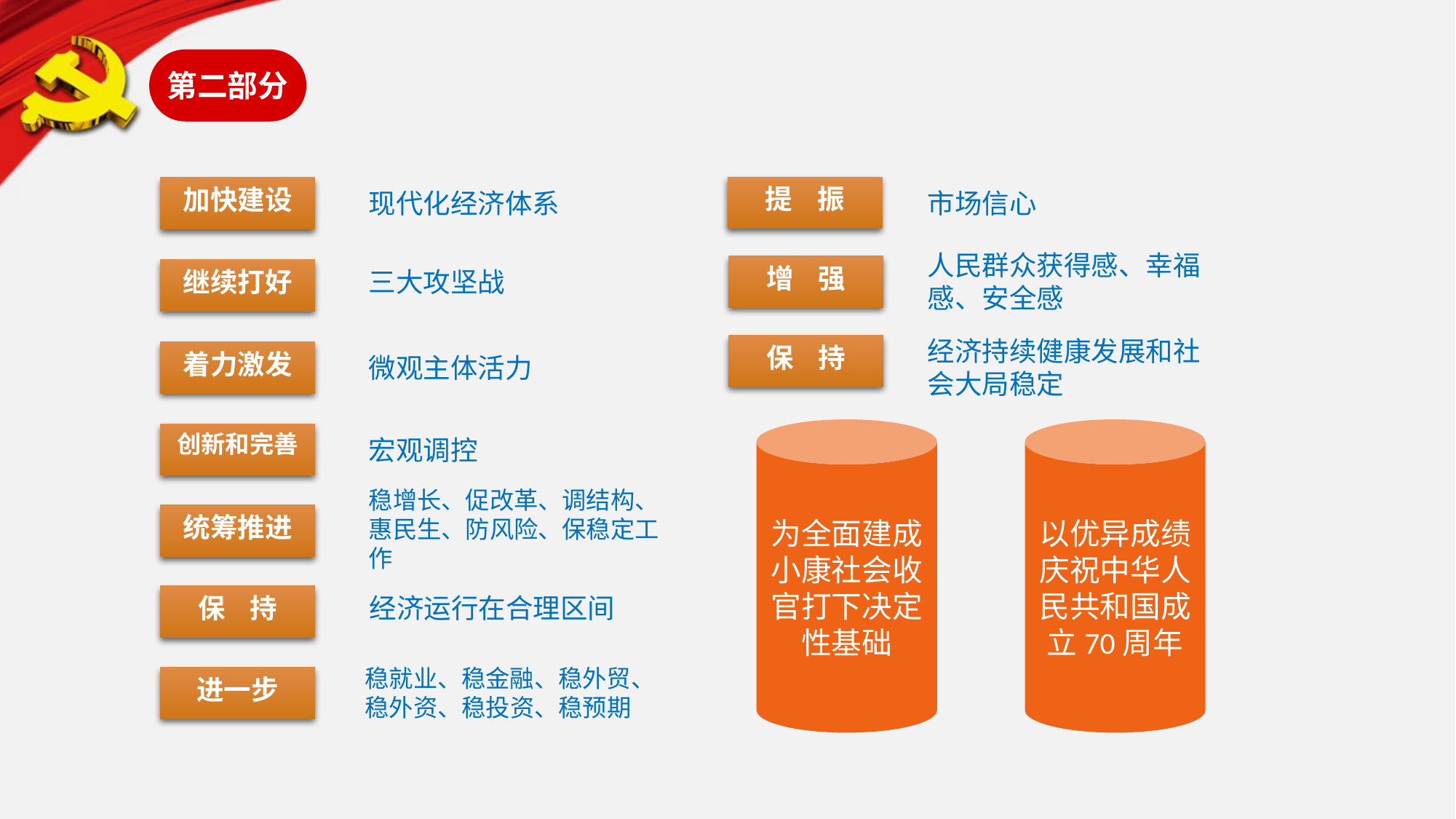

第二部分
提    振
加快建设
现代化经济体系
市场信心
人民群众获得感、幸福感、安全感
增    强
继续打好
三大攻坚战
经济持续健康发展和社会大局稳定
保    持
着力激发
微观主体活力
为全面建成小康社会收官打下决定性基础
以优异成绩庆祝中华人民共和国成立70周年
创新和完善
宏观调控
稳增长、促改革、调结构、惠民生、防风险、保稳定工作
统筹推进
保    持
经济运行在合理区间
稳就业、稳金融、稳外贸、稳外资、稳投资、稳预期
进一步